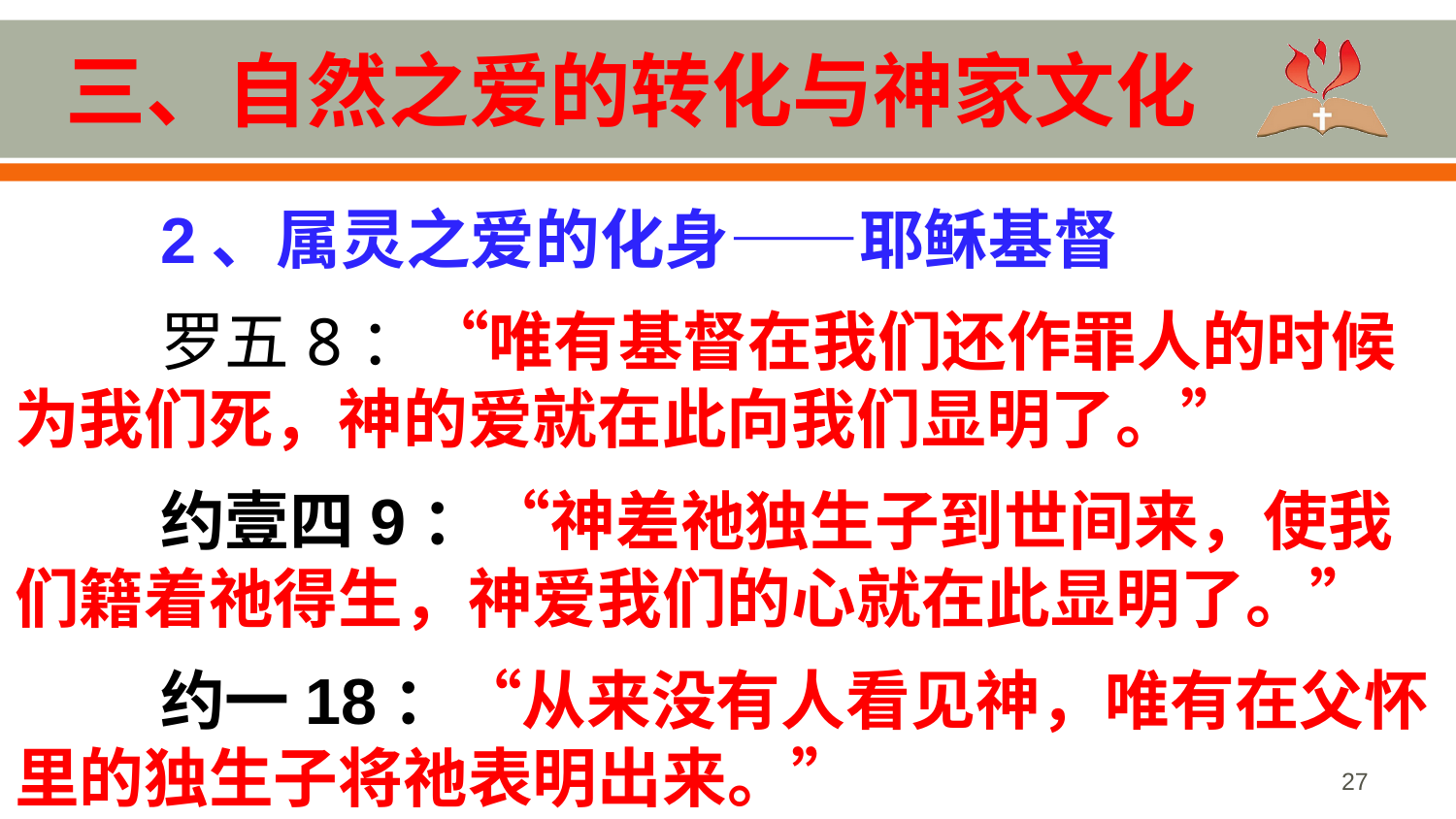

# 三、自然之爱的转化与神家文化
	2、属灵之爱的化身——耶稣基督
	罗五8：“唯有基督在我们还作罪人的时候为我们死，神的爱就在此向我们显明了。”
	约壹四9：“神差祂独生子到世间来，使我们籍着祂得生，神爱我们的心就在此显明了。”
	约一18：“从来没有人看见神，唯有在父怀里的独生子将祂表明出来。”

27